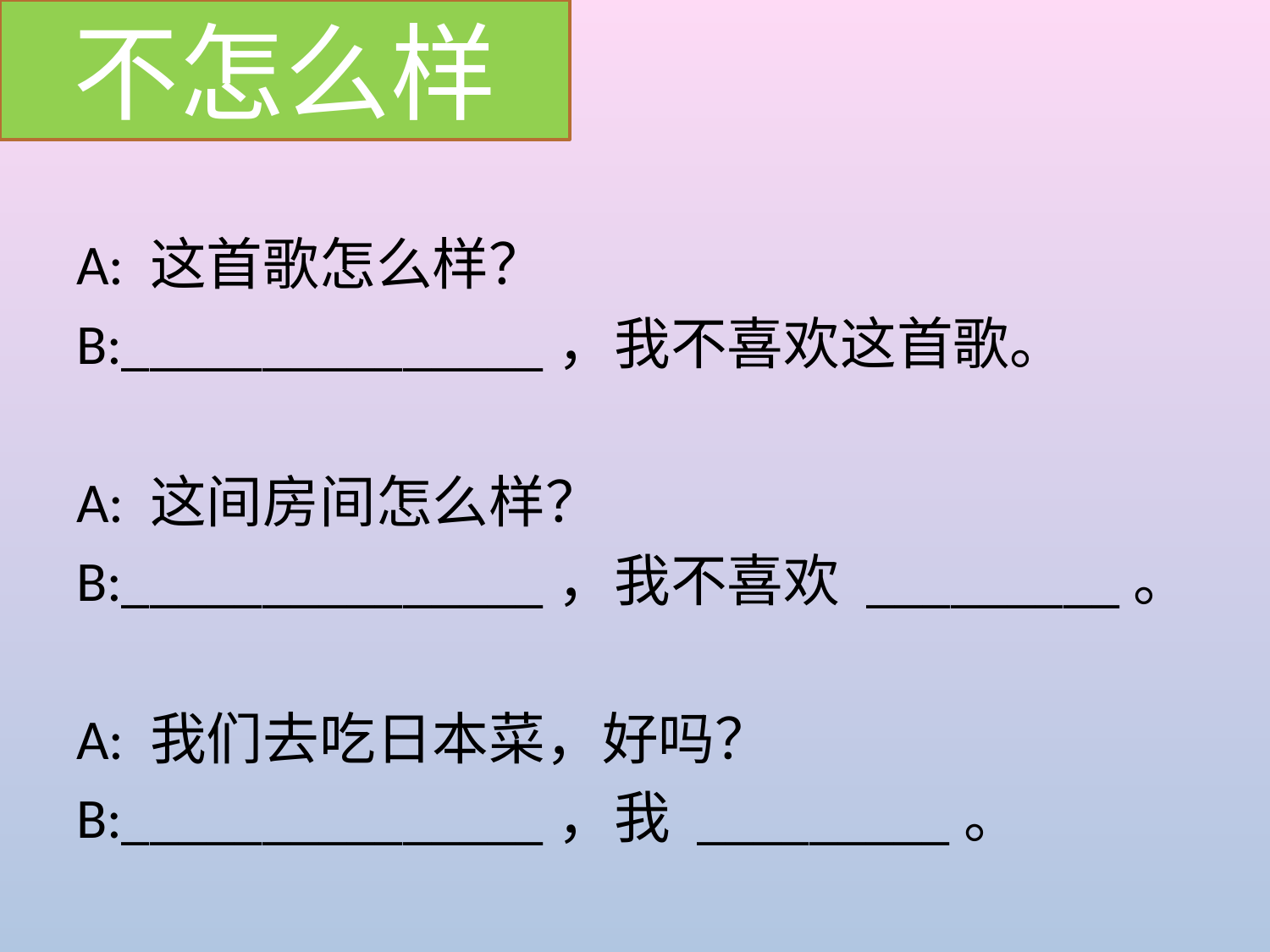

不怎么样
A: 这首歌怎么样？
B:_______________，我不喜欢这首歌。

A: 这间房间怎么样？
B:_______________，我不喜欢 _________。

A: 我们去吃日本菜，好吗？
B:_______________，我 _________。